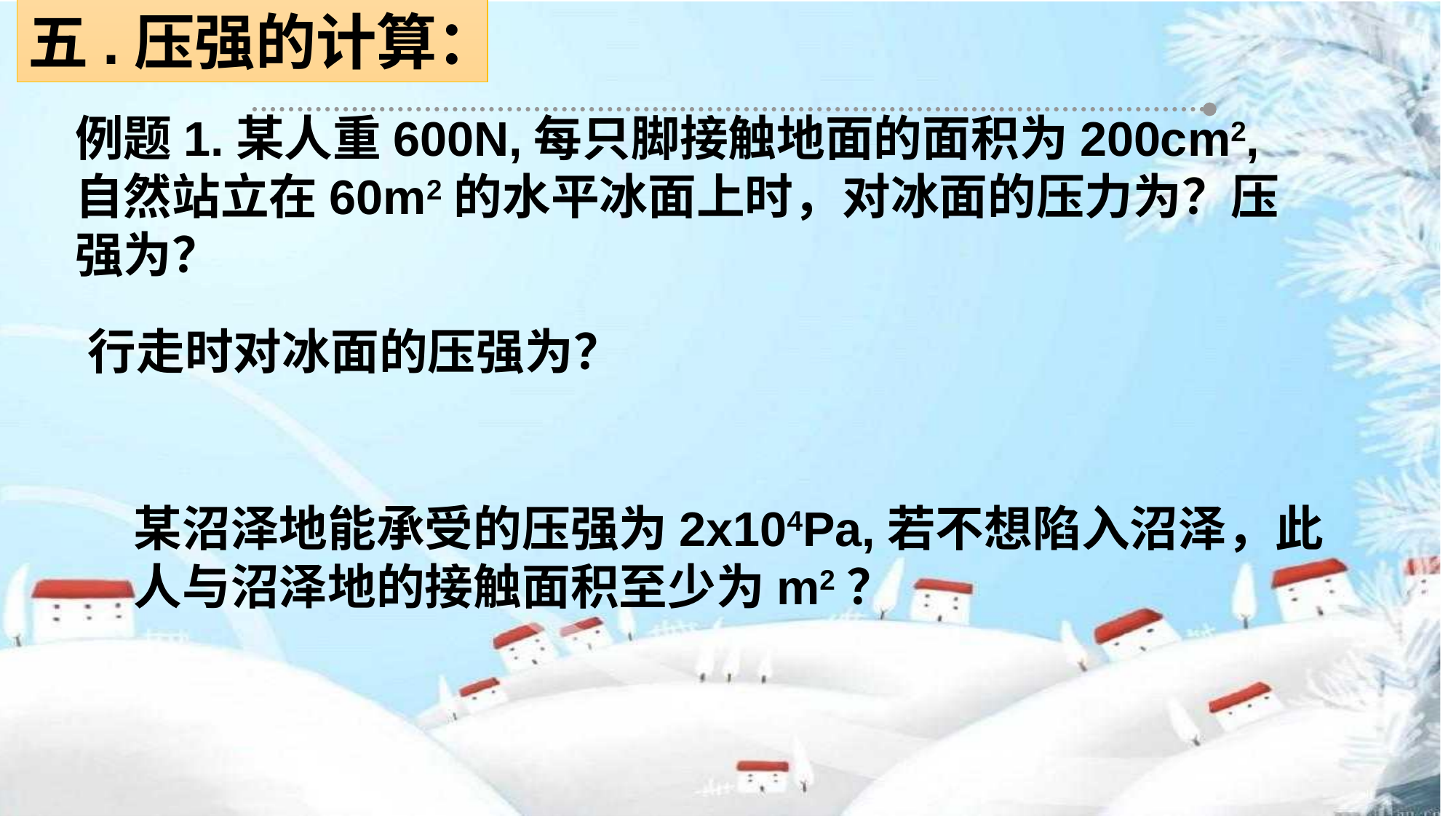

五.压强的计算：
例题1.某人重600N,每只脚接触地面的面积为200cm2,自然站立在60m2的水平冰面上时，对冰面的压力为？压强为？

行走时对冰面的压强为？
某沼泽地能承受的压强为2x104Pa,若不想陷入沼泽，此人与沼泽地的接触面积至少为m2？